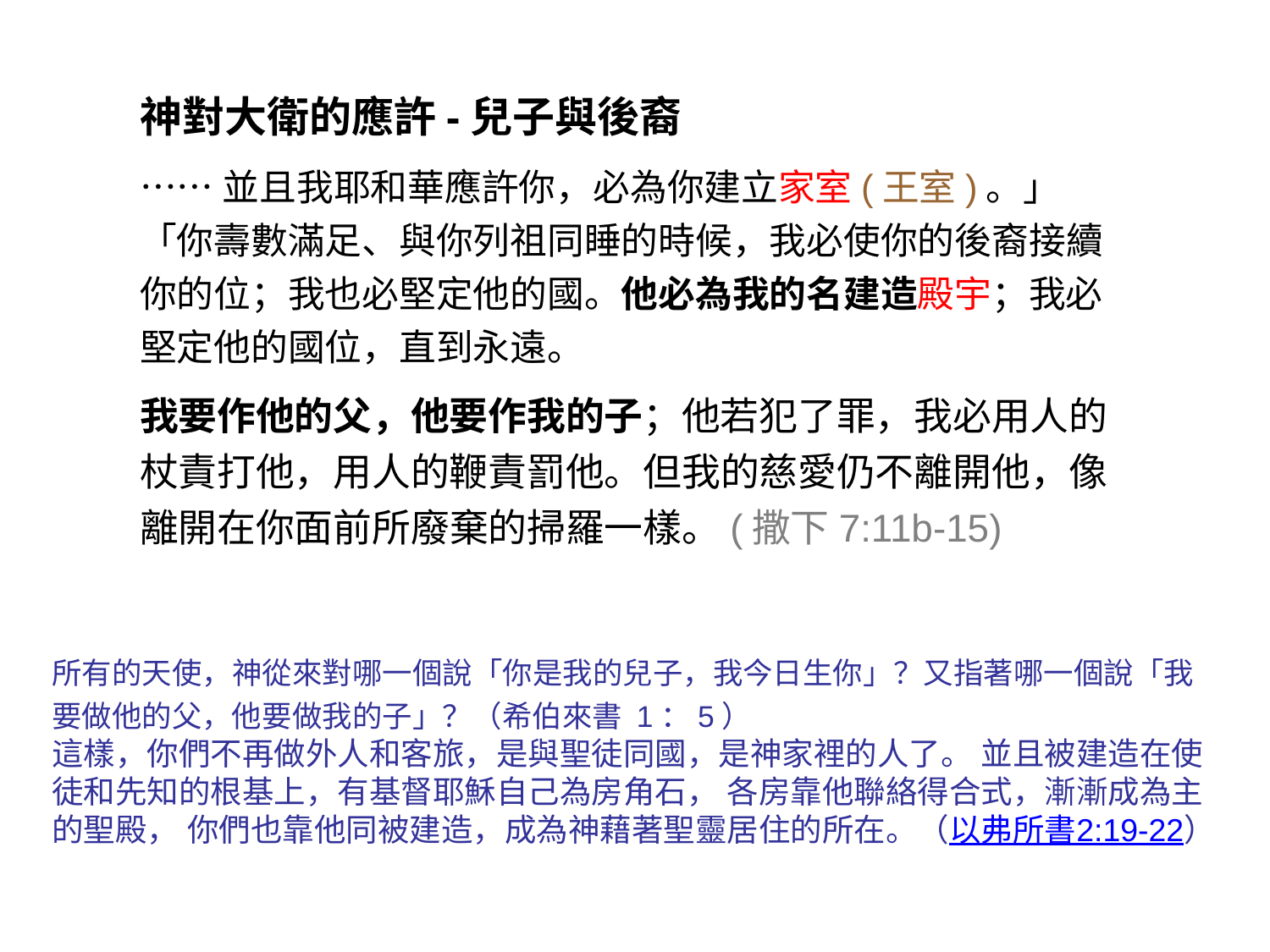

神對大衛的應許-兒子與後裔
⋯⋯並且我耶和華應許你，必為你建立家室(王室)。」「你壽數滿足、與你列祖同睡的時候，我必使你的後裔接續你的位；我也必堅定他的國。他必為我的名建造殿宇；我必堅定他的國位，直到永遠。
我要作他的父，他要作我的子；他若犯了罪，我必用人的杖責打他，用人的鞭責罰他。但我的慈愛仍不離開他，像離開在你面前所廢棄的掃羅一樣。(撒下7:11b-15)
所有的天使，神從來對哪一個說「你是我的兒子，我今日生你」？又指著哪一個說「我要做他的父，他要做我的子」？（希伯來書 1：5）
這樣，你們不再做外人和客旅，是與聖徒同國，是神家裡的人了。 並且被建造在使徒和先知的根基上，有基督耶穌自己為房角石， 各房靠他聯絡得合式，漸漸成為主的聖殿， 你們也靠他同被建造，成為神藉著聖靈居住的所在。（以弗所書2:19-22）